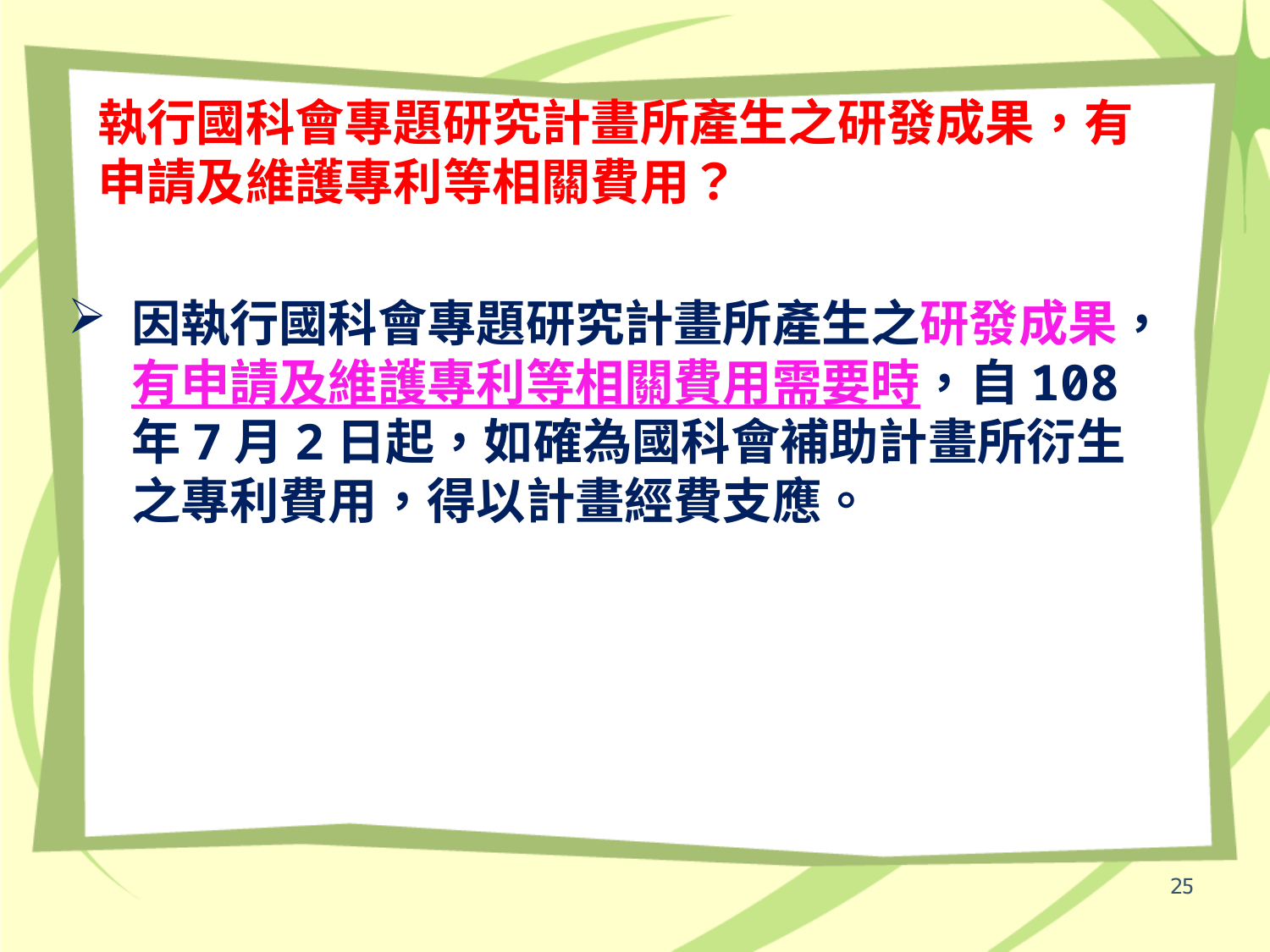

# 執行國科會專題研究計畫所產生之研發成果，有申請及維護專利等相關費用？
因執行國科會專題研究計畫所產生之研發成果，有申請及維護專利等相關費用需要時，自108年7月2日起，如確為國科會補助計畫所衍生之專利費用，得以計畫經費支應。
25